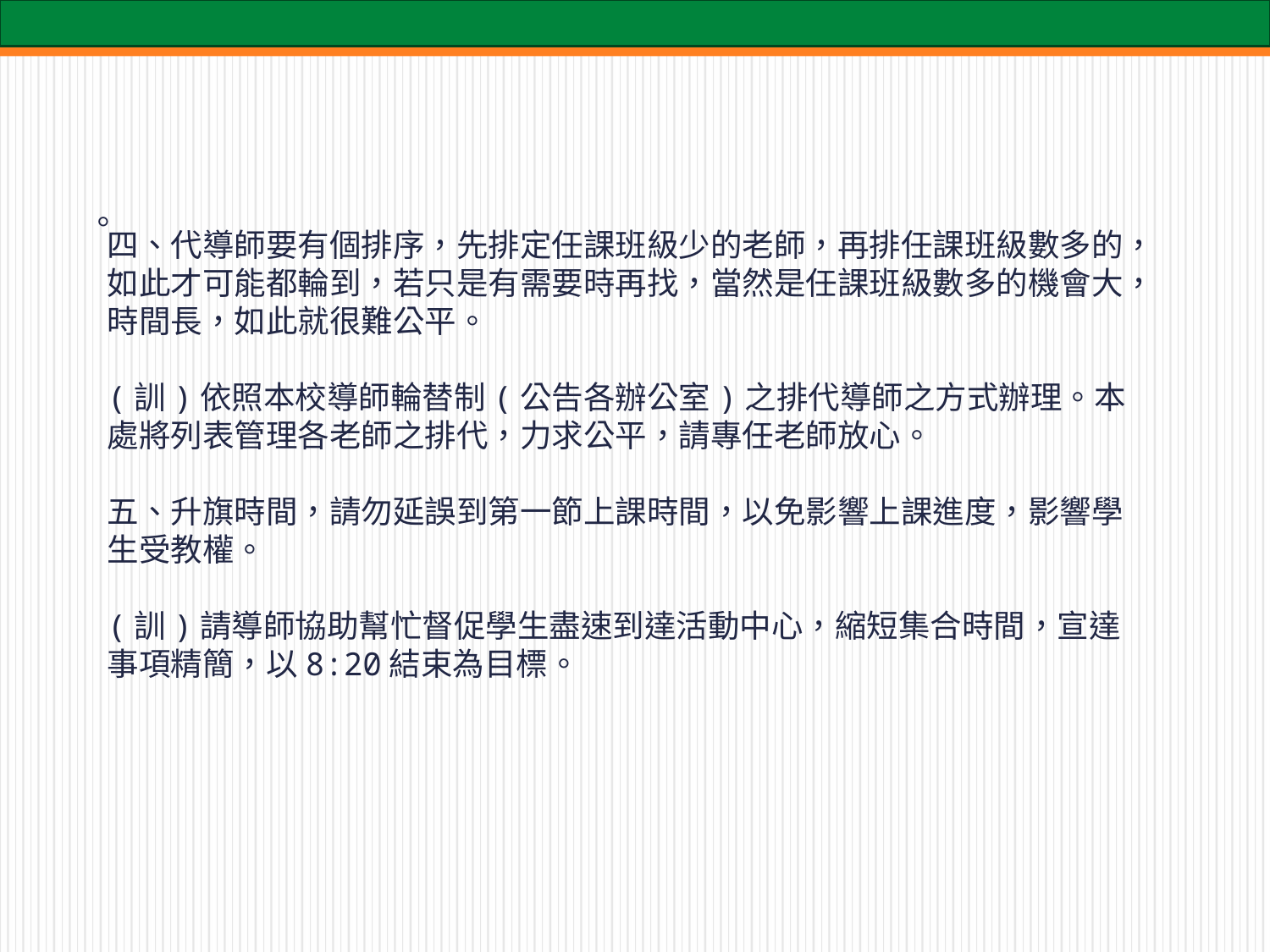

。
四、代導師要有個排序，先排定任課班級少的老師，再排任課班級數多的，如此才可能都輪到，若只是有需要時再找，當然是任課班級數多的機會大，時間長，如此就很難公平。

(訓)依照本校導師輪替制(公告各辦公室)之排代導師之方式辦理。本處將列表管理各老師之排代，力求公平，請專任老師放心。

五、升旗時間，請勿延誤到第一節上課時間，以免影響上課進度，影響學生受教權。

(訓)請導師協助幫忙督促學生盡速到達活動中心，縮短集合時間，宣達事項精簡，以8:20結束為目標。